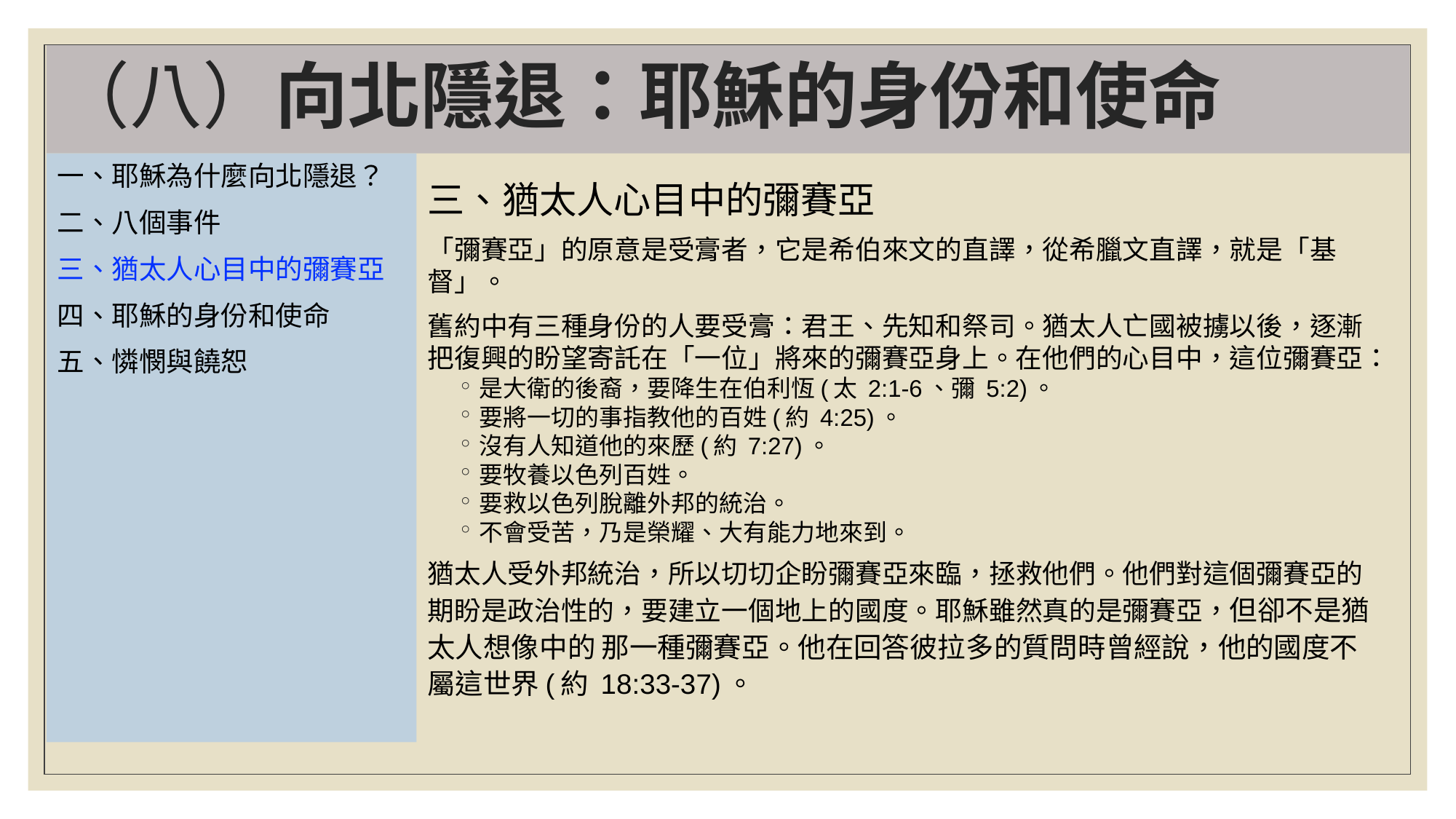

# （八）向北隱退：耶穌的身份和使命
一、耶穌為什麼向北隱退？
二、八個事件
三、猶太人心目中的彌賽亞
四、耶穌的身份和使命
五、憐憫與饒恕

三、猶太人心目中的彌賽亞
「彌賽亞」的原意是受膏者，它是希伯來文的直譯，從希臘文直譯，就是「基督」。
舊約中有三種身份的人要受膏：君王、先知和祭司。猶太人亡國被擄以後，逐漸把復興的盼望寄託在「一位」將來的彌賽亞身上。在他們的心目中，這位彌賽亞：
是大衛的後裔，要降生在伯利恆(太 2:1-6、彌 5:2)。
要將一切的事指教他的百姓(約 4:25)。
沒有人知道他的來歷(約 7:27)。
要牧養以色列百姓。
要救以色列脫離外邦的統治。
不會受苦，乃是榮耀、大有能力地來到。
猶太人受外邦統治，所以切切企盼彌賽亞來臨，拯救他們。他們對這個彌賽亞的期盼是政治性的，要建立一個地上的國度。耶穌雖然真的是彌賽亞，但卻不是猶太人想像中的 那一種彌賽亞。他在回答彼拉多的質問時曾經說，他的國度不屬這世界(約 18:33-37)。